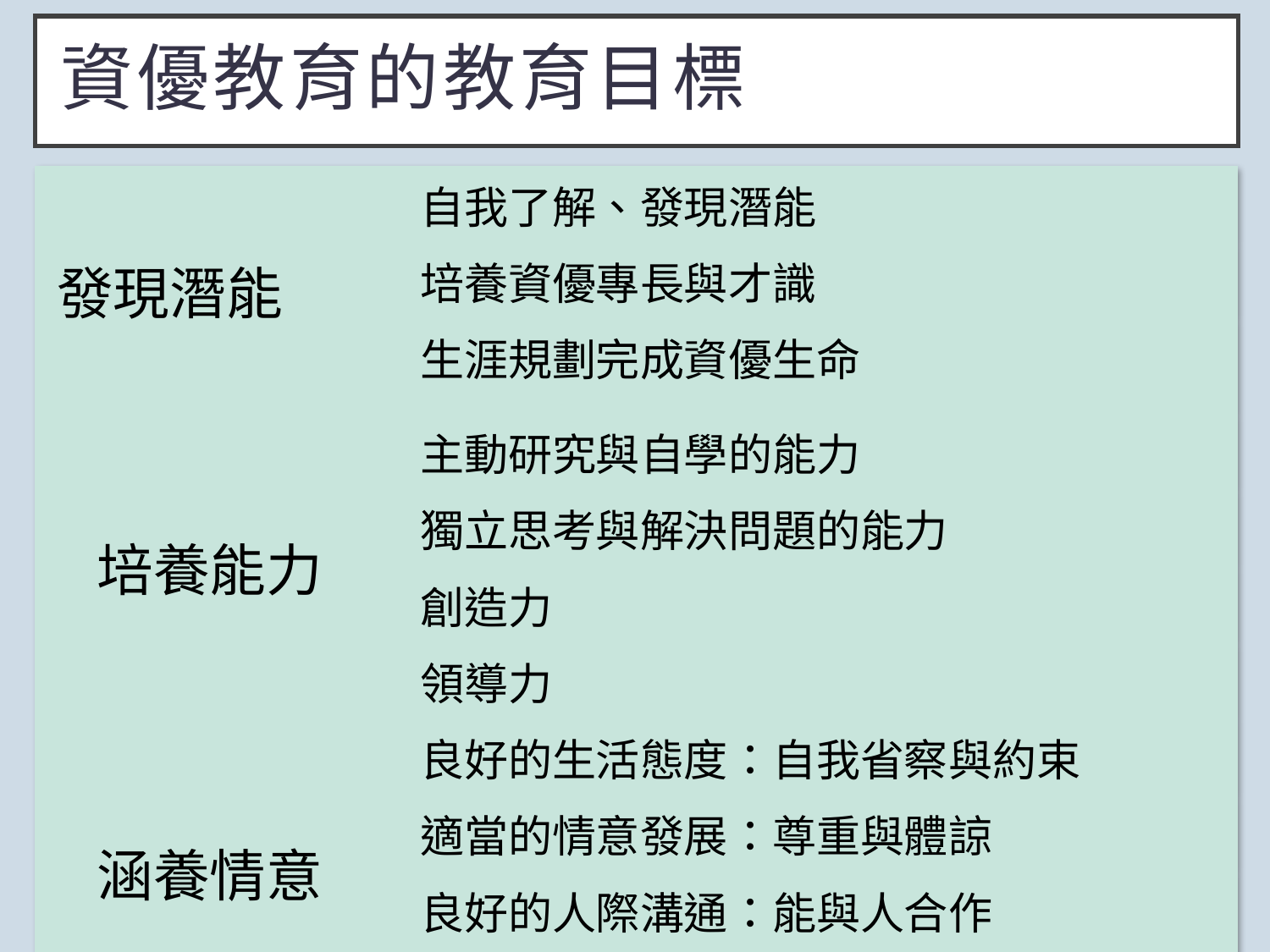

# 資優教育的教育目標
| 發現潛能 | 自我了解、發現潛能 |
| --- | --- |
|  | 培養資優專長與才識 |
|  | 生涯規劃完成資優生命 |
| 培養能力 | 主動研究與自學的能力 |
|  | 獨立思考與解決問題的能力 |
|  | 創造力 |
|  | 領導力 |
| 涵養情意 | 良好的生活態度：自我省察與約束 |
|  | 適當的情意發展：尊重與體諒 |
|  | 良好的人際溝通：能與人合作 |
|  | 適當的社會知能：社會責任感 |